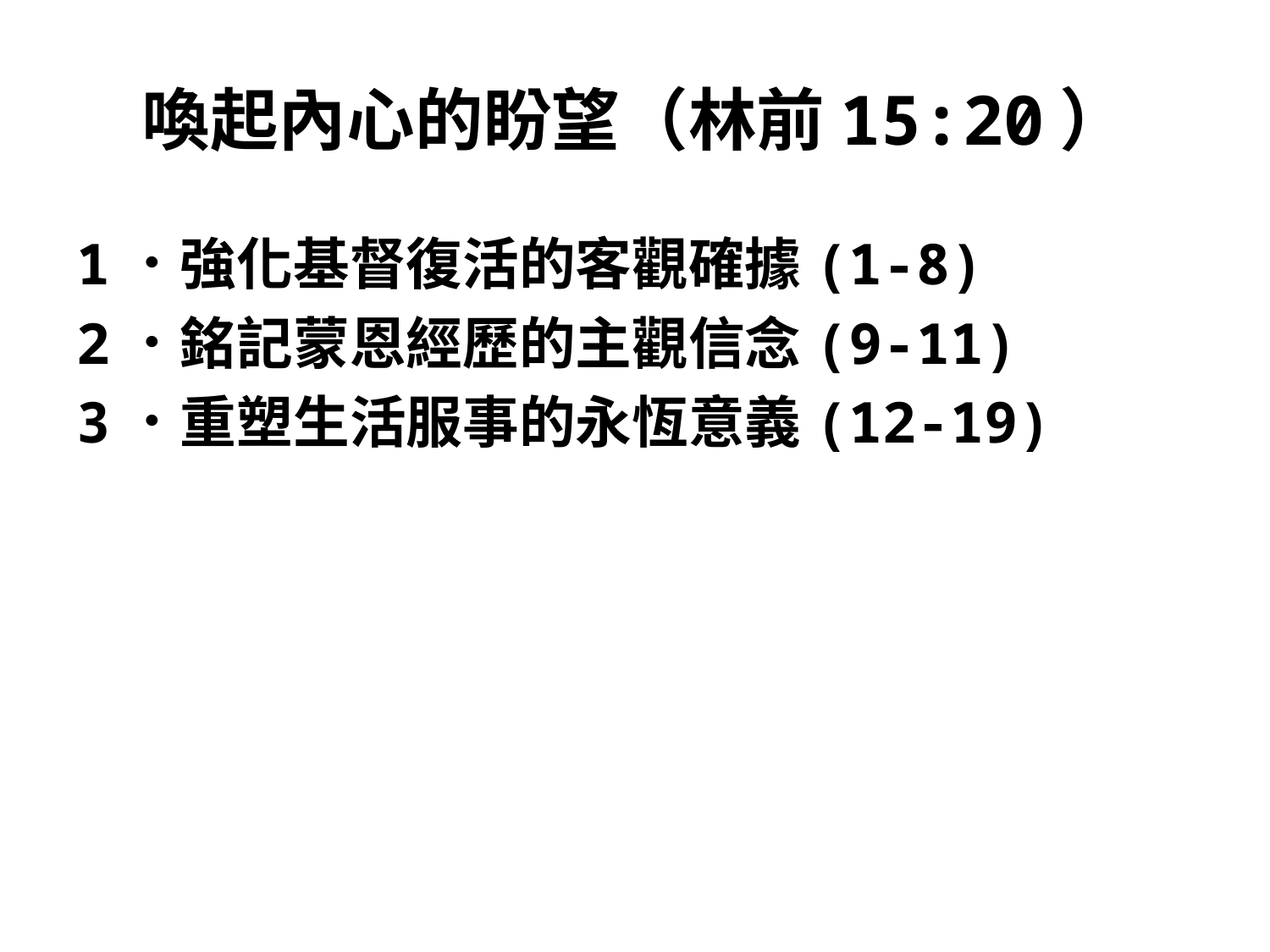

# 喚起內心的盼望（林前15:20）
1．強化基督復活的客觀確據(1-8)
2．銘記蒙恩經歷的主觀信念(9-11)
3．重塑生活服事的永恆意義(12-19)